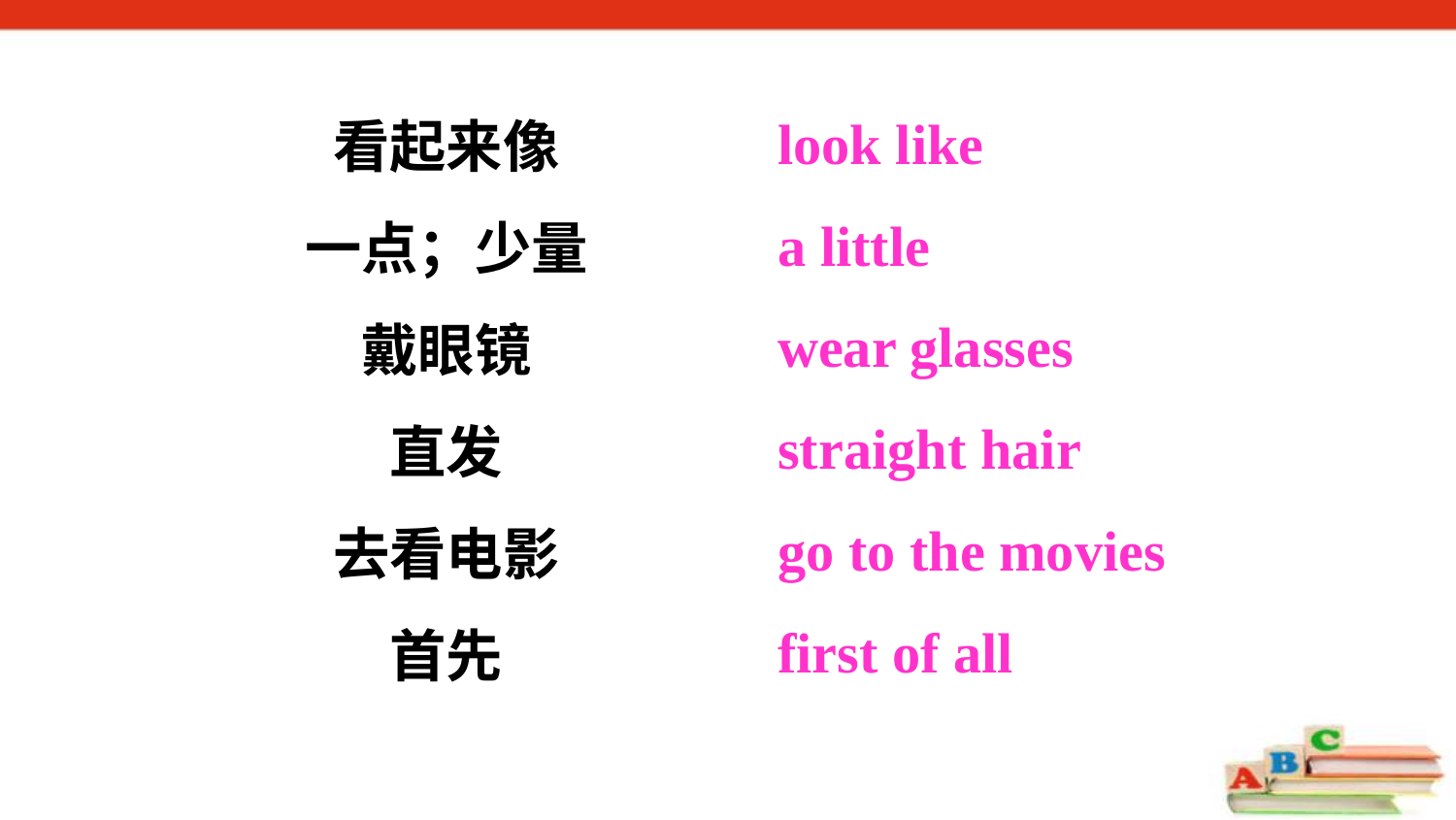

look like
a little
wear glasses
straight hair
go to the movies
first of all
看起来像
一点；少量
戴眼镜
直发
去看电影
首先